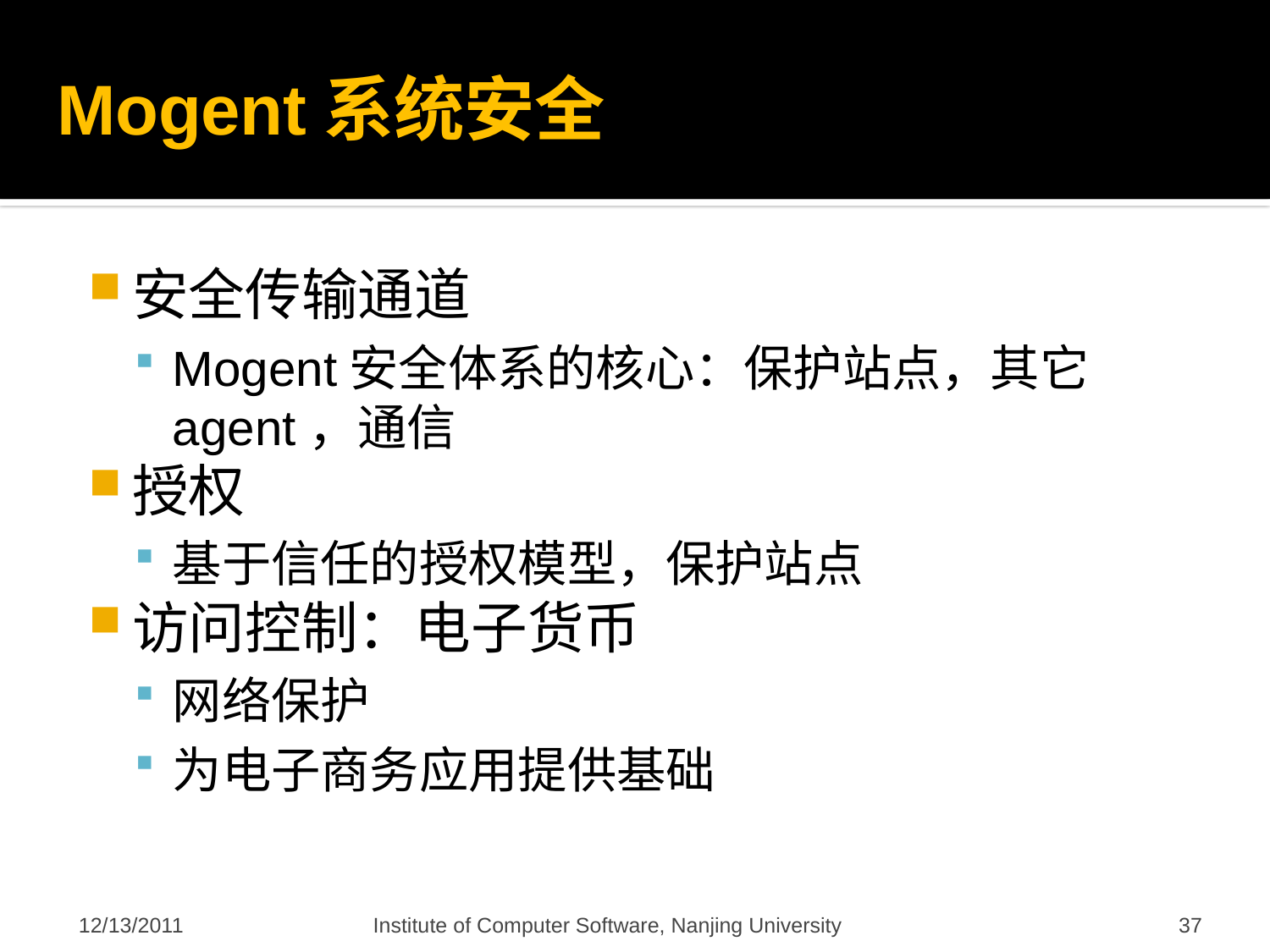

# Mogent系统安全机制
安全传输通道
Mogent安全体系的核心：保护站点，其它agent，通信
授权
基于信任的授权模型，保护站点
访问控制：电子货币
网络保护
为电子商务应用提供基础

37
12/13/2011
Institute of Computer Software, Nanjing University
37